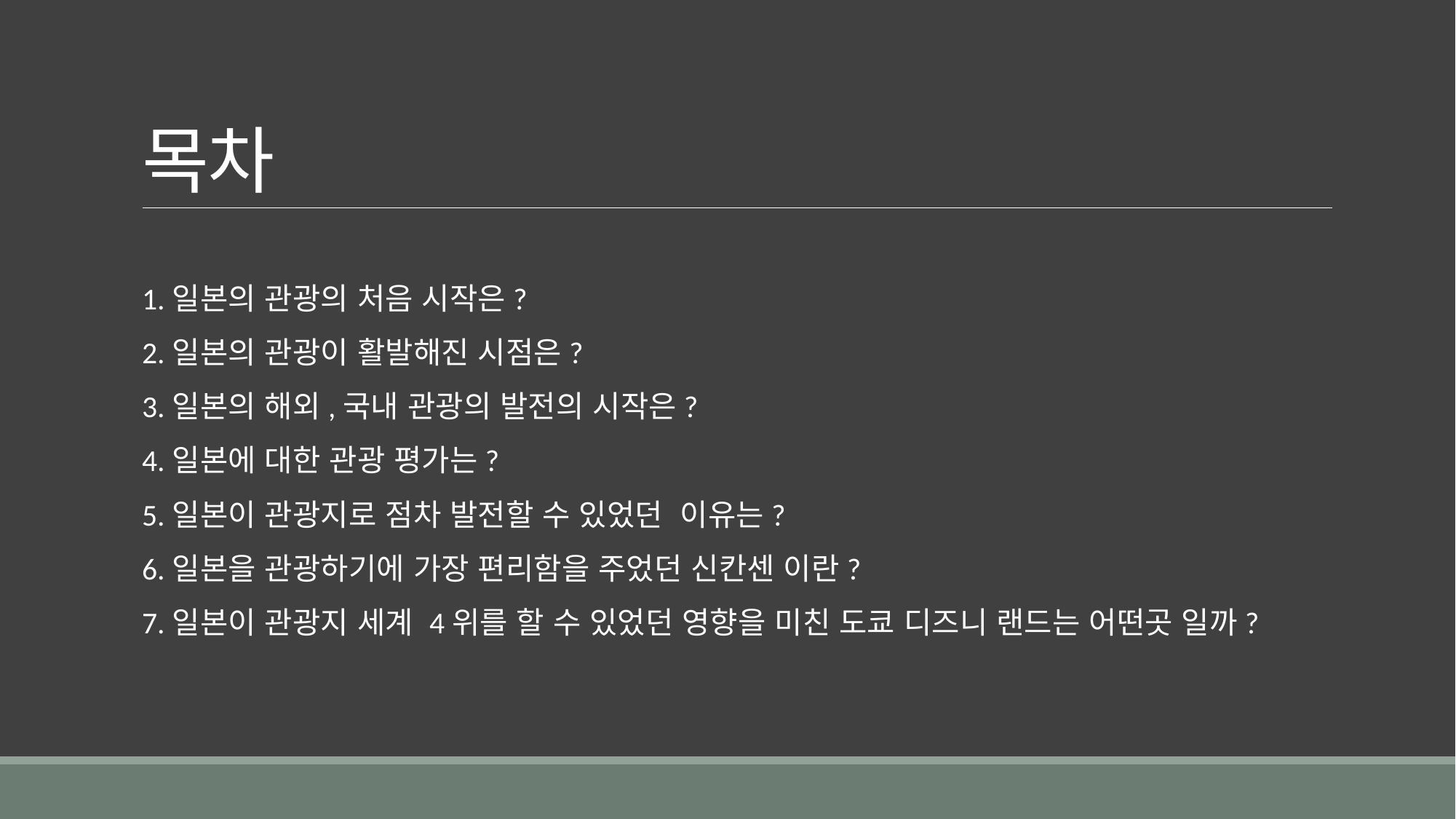

# 목차

1.일본의 관광의 처음 시작은?
2.일본의 관광이 활발해진 시점은?
3.일본의 해외,국내 관광의 발전의 시작은?
4.일본에 대한 관광 평가는?
5.일본이 관광지로 점차 발전할 수 있었던  이유는?
6.일본을 관광하기에 가장 편리함을 주었던 신칸센 이란?
7.일본이 관광지 세계 4위를 할 수 있었던 영향을 미친 도쿄 디즈니 랜드는 어떤곳 일까?